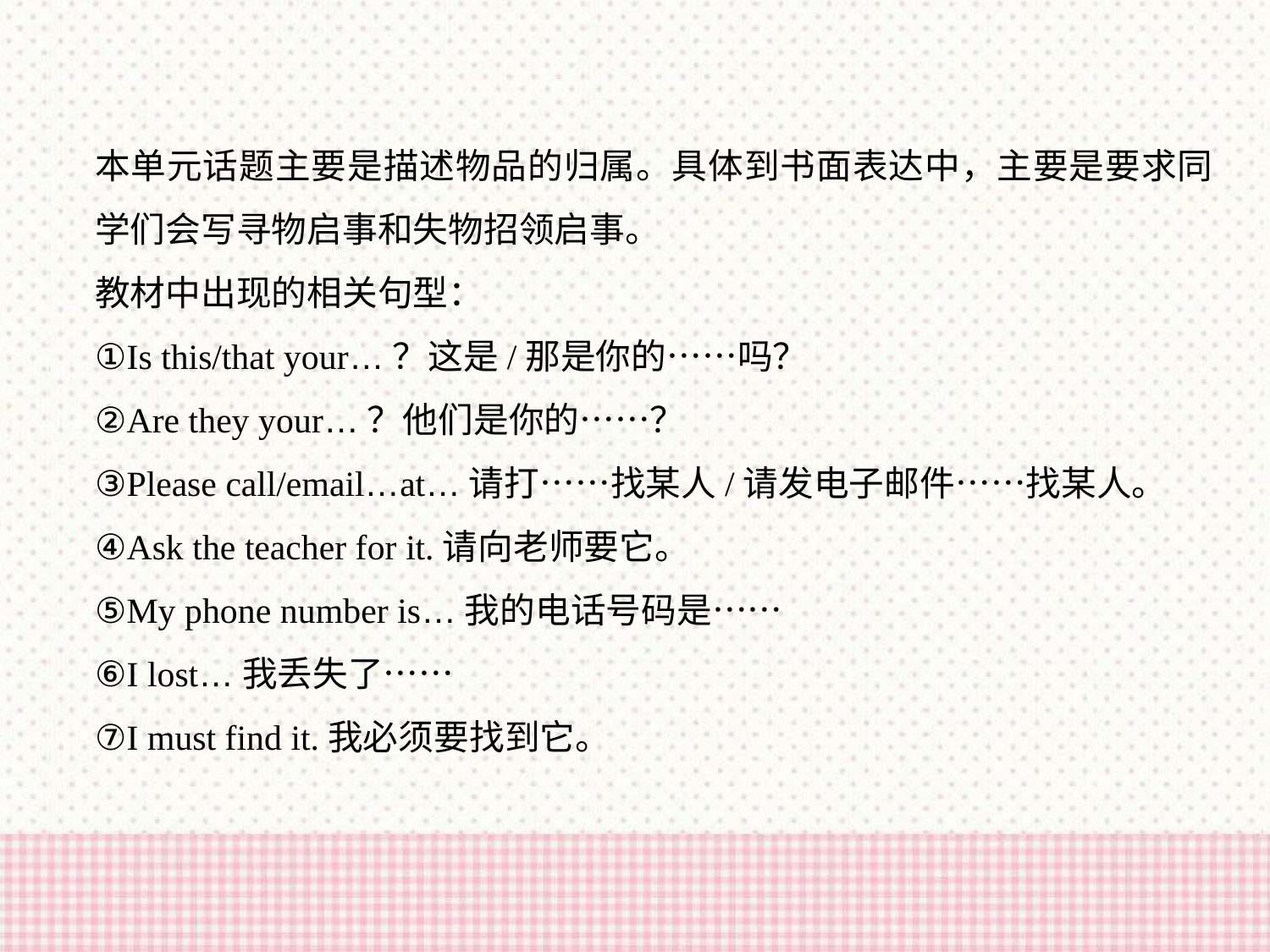

本单元话题主要是描述物品的归属。具体到书面表达中，主要是要求同学们会写寻物启事和失物招领启事。
教材中出现的相关句型：
①Is this/that your…？这是/那是你的……吗？
②Are they your…？他们是你的……？
③Please call/e­mail…at…请打……找某人/请发电子邮件……找某人。
④Ask the teacher for it.请向老师要它。
⑤My phone number is…我的电话号码是……
⑥I lost…我丢失了……
⑦I must find it.我必须要找到它。